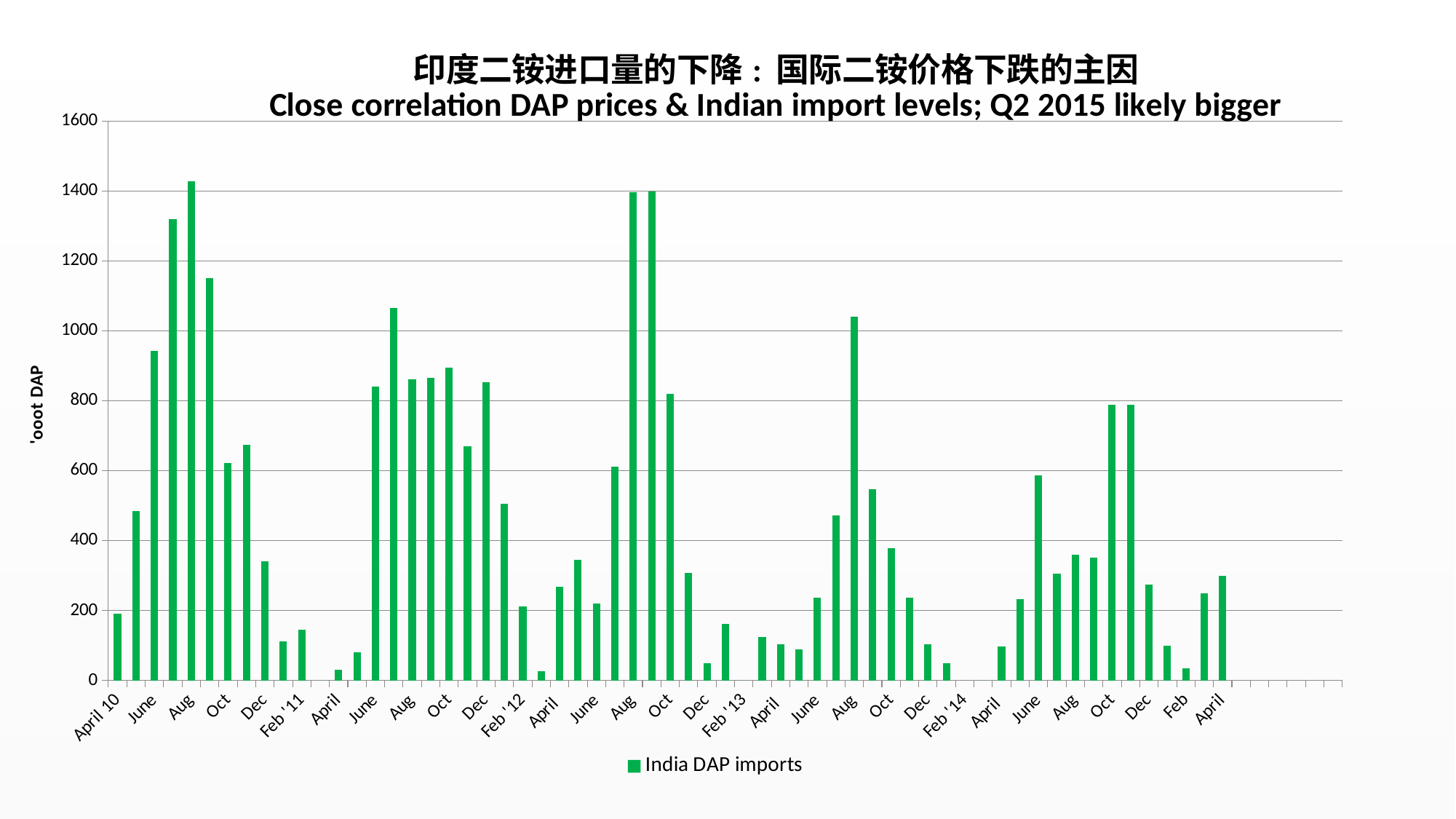

### Chart: 印度二铵进口量的下降: 国际二铵价格下跌的主因
Close correlation DAP prices & Indian import levels; Q2 2015 likely bigger

| Category | India DAP imports |
|---|---|
| April 10 | 191.19 |
| May | 484.27 |
| June | 942.21 |
| July | 1320.0 |
| Aug | 1428.08 |
| Sept | 1151.1299999999999 |
| Oct | 623.0 |
| Nov | 675.0 |
| Dec | 340.0 |
| Jan 11 | 112.0 |
| Feb '11 | 146.0 |
| Mar | 0.0 |
| April | 30.0 |
| May | 80.0 |
| June | 841.0 |
| July | 1065.0 |
| Aug | 862.0 |
| Sept | 865.0 |
| Oct | 895.0 |
| Nov | 670.0 |
| Dec | 854.0 |
| Jan 12 | 505.0 |
| Feb '12 | 213.0 |
| Mar | 26.0 |
| April  | 268.0 |
| May | 345.0 |
| June | 221.0 |
| July | 612.0 |
| Aug | 1397.0 |
| Sept | 1398.0 |
| Oct | 820.0 |
| Nov | 308.0 |
| Dec | 49.0 |
| Jan 13 | 161.0 |
| Feb '13 | 0.0 |
| Mar | 124.0 |
| April  | 104.0 |
| May | 90.0 |
| June | 236.0 |
| July | 473.0 |
| Aug | 1041.0 |
| Sept | 548.0 |
| Oct | 378.0 |
| Nov | 237.0 |
| Dec | 104.0 |
| Jan 14 | 50.0 |
| Feb '14 | 0.0 |
| Mar | 0.0 |
| April  | 98.0 |
| May | 232.0 |
| June | 587.0 |
| July | 306.0 |
| Aug | 359.0 |
| Sept | 351.0 |
| Oct | 788.0 |
| Nov | 789.0 |
| Dec | 275.0 |
| Jan '15 | 100.0 |
| Feb | 35.0 |
| Mar | 250.0 |
| April | 300.0 |